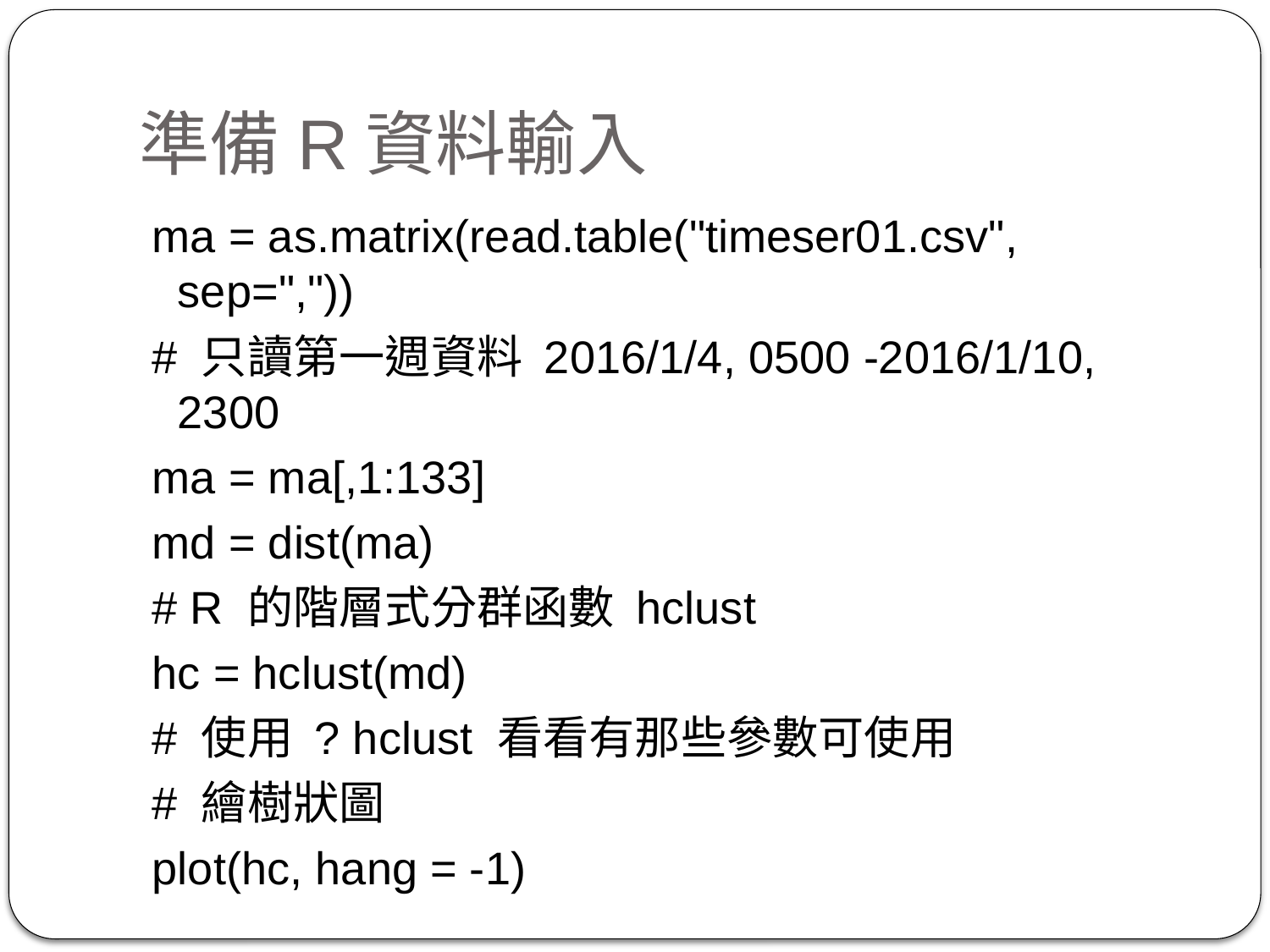

# 準備R資料輸入
 ma = as.matrix(read.table("timeser01.csv", sep=","))
 # 只讀第一週資料 2016/1/4, 0500 -2016/1/10, 2300
 ma = ma[,1:133]
 md = dist(ma)
 # R 的階層式分群函數 hclust
 hc = hclust(md)
 # 使用 ? hclust 看看有那些參數可使用
 # 繪樹狀圖
 plot(hc, hang = -1)